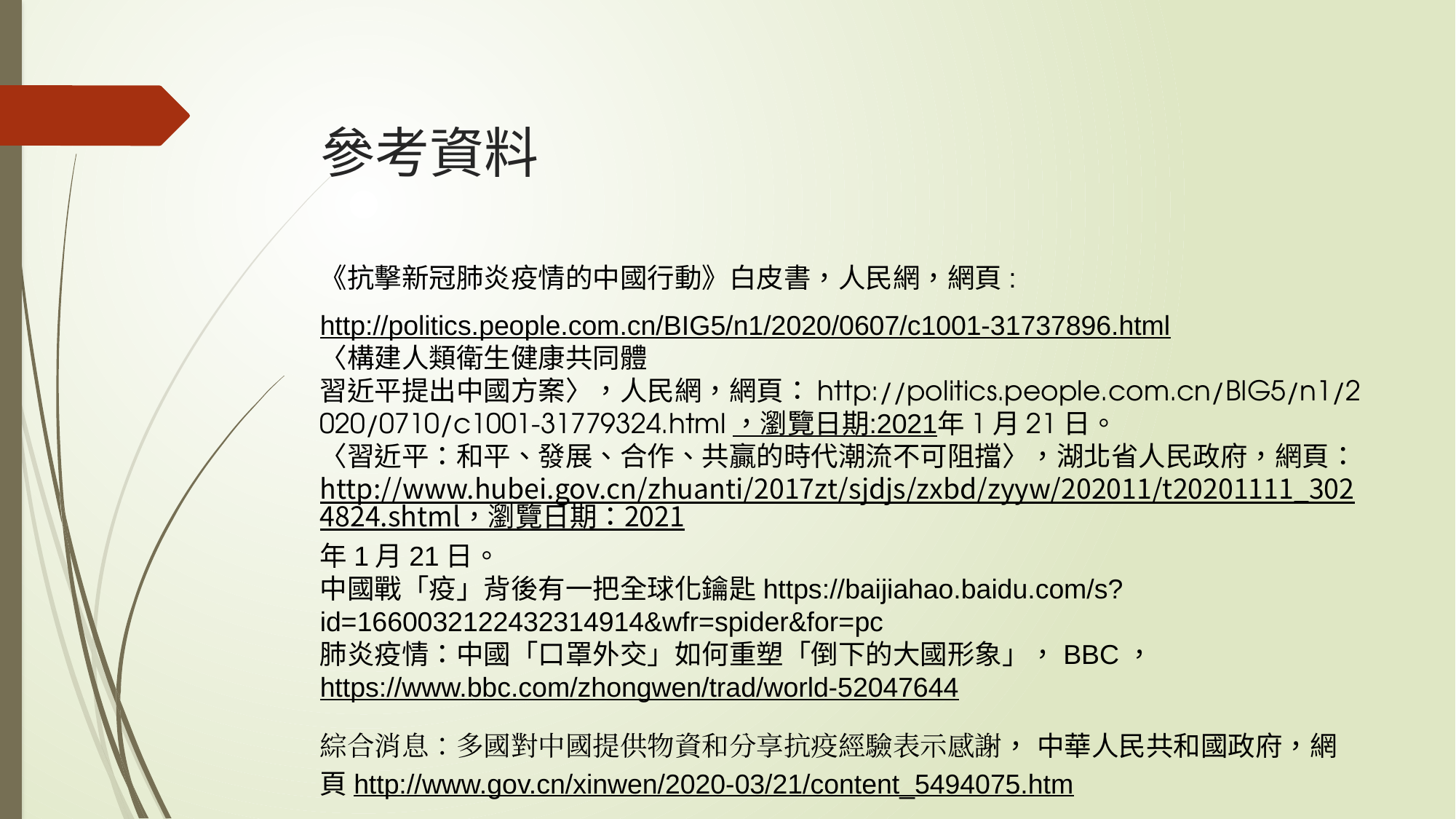

# 參考資料
《抗擊新冠肺炎疫情的中國行動》白皮書，人民網，網頁:
http://politics.people.com.cn/BIG5/n1/2020/0607/c1001-31737896.html
〈構建人類衛生健康共同體 習近平提出中國方案〉，人民網，網頁：http://politics.people.com.cn/BIG5/n1/2020/0710/c1001-31779324.html，瀏覽日期:2021年1月21日。
〈習近平：和平、發展、合作、共贏的時代潮流不可阻擋〉，湖北省人民政府，網頁：http://www.hubei.gov.cn/zhuanti/2017zt/sjdjs/zxbd/zyyw/202011/t20201111_3024824.shtml，瀏覽日期：2021年1月21日。
中國戰「疫」背後有一把全球化鑰匙https://baijiahao.baidu.com/s?id=1660032122432314914&wfr=spider&for=pc
肺炎疫情：中國「口罩外交」如何重塑「倒下的大國形象」，BBC，https://www.bbc.com/zhongwen/trad/world-52047644
綜合消息：多國對中國提供物資和分享抗疫經驗表示感謝， 中華人民共和國政府，網頁http://www.gov.cn/xinwen/2020-03/21/content_5494075.htm